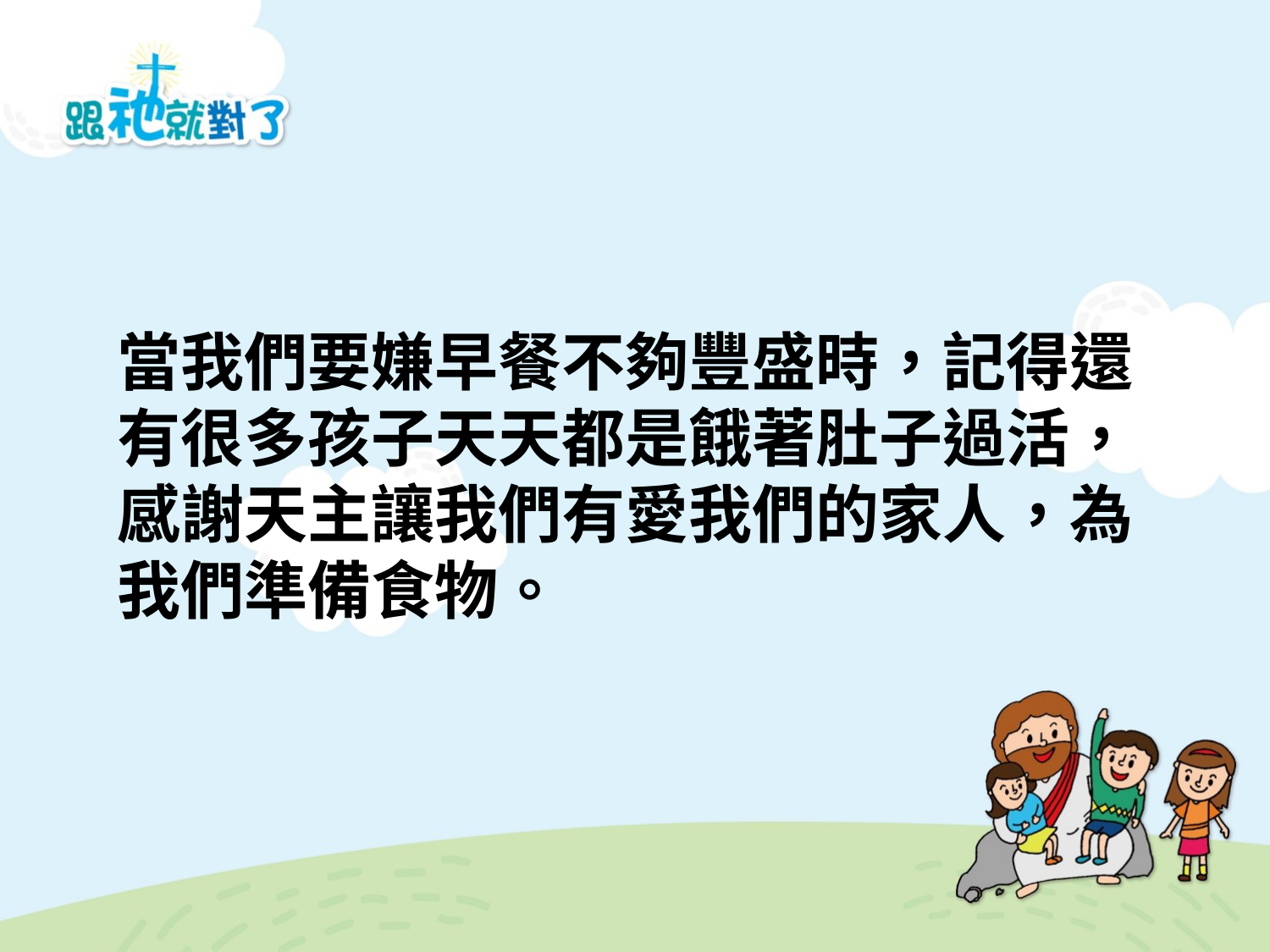

當我們要嫌早餐不夠豐盛時，記得還有很多孩子天天都是餓著肚子過活，感謝天主讓我們有愛我們的家人，為我們準備食物。